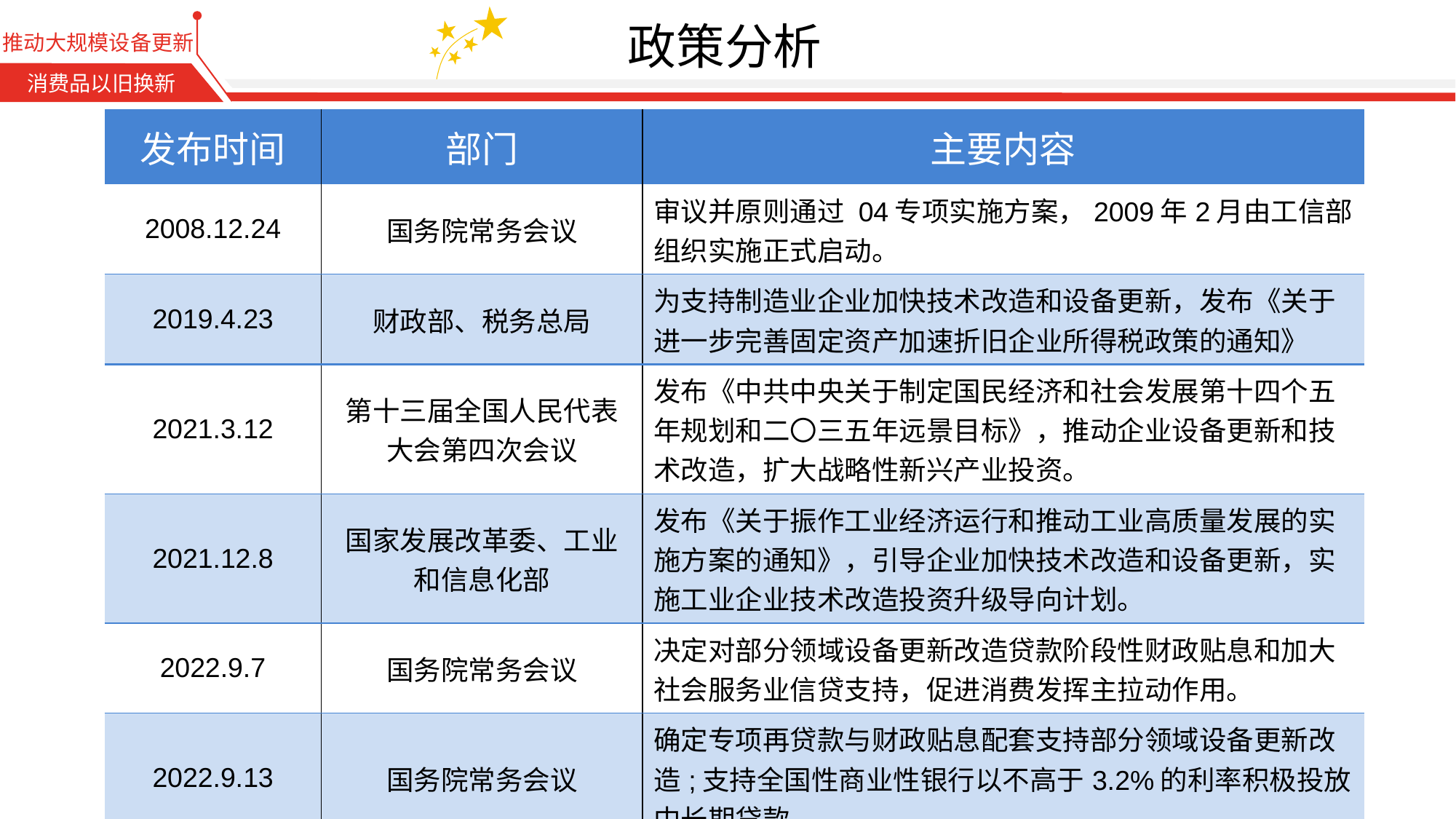

| 发布时间 | 部门 | 主要内容 |
| --- | --- | --- |
| 2008.12.24 | 国务院常务会议 | 审议并原则通过 04专项实施方案，2009年2月由工信部组织实施正式启动。 |
| 2019.4.23 | 财政部、税务总局 | 为支持制造业企业加快技术改造和设备更新，发布《关于进一步完善固定资产加速折旧企业所得税政策的通知》 |
| 2021.3.12 | 第十三届全国人民代表大会第四次会议 | 发布《中共中央关于制定国民经济和社会发展第十四个五年规划和二〇三五年远景目标》，推动企业设备更新和技术改造，扩大战略性新兴产业投资。 |
| 2021.12.8 | 国家发展改革委、工业和信息化部 | 发布《关于振作工业经济运行和推动工业高质量发展的实施方案的通知》，引导企业加快技术改造和设备更新，实施工业企业技术改造投资升级导向计划。 |
| 2022.9.7 | 国务院常务会议 | 决定对部分领域设备更新改造贷款阶段性财政贴息和加大社会服务业信贷支持，促进消费发挥主拉动作用。 |
| 2022.9.13 | 国务院常务会议 | 确定专项再贷款与财政贴息配套支持部分领域设备更新改造;支持全国性商业性银行以不高于3.2%的利率积极投放中长期贷款。 |
| 2022.9.28 | 中国人民银行 | 设立设备更新改造专项再贷款，专项支持金融机构以不高于3.2%的利率向制造业、社会服务领域和中小微企业、个体工商户等设备更新改造提供贷款。 |
| 2022.12.15 | 国家发展改革委 | 制定《“十四五”扩大内需战略实施方案》，引导各类优质要素向制造业集聚，鼓励企业应用先进适用技术、加强设备更新和新产品规模化应用。 |
| 2023.2.20 | 国家发展改革委等 | 印发《关于统筹节能降碳和回收利用和加快重点领域产品设备更新改造的指导意见》，到2025年，通过统筹推进重点领域产品设备更新改造和回收利用，进一步提升高效节能产品设备市场占有率。 |
| 2023.3.8 | 国家发展改革委、市场监管总局 | 发布《关于进一步加强节能标准更新升级和应用实施的通知》，支持重点领域和行业节能降碳改造，推动重要产品设备更新改造。 |
| 2023.8.18 | 财政部、税务总局 | 发布《关于设备、器具扣除有关企业所得税政策的公告》。 |
| 2024.2.20 | 国家发展改革委等 | 发布《重点用能产品设备能效先进水平、节能水平和准入水平(2024年版)》，各地区要积极开展能效诊断，实施产品设备能效普查，推动相关企业实施产品设备更新改造。 |
| 2024.3.13 | 国务院常务会议 | 印发《推动大规模设备更新和消费品以旧换新行动方案》，统筹扩大内需和深化供给侧结构性改革，实施设备更新、消费品以旧换新、回收循环利用、标准提升四大行动，大力促进先进设备生产应用，推动先进产能比重持续提升。 |